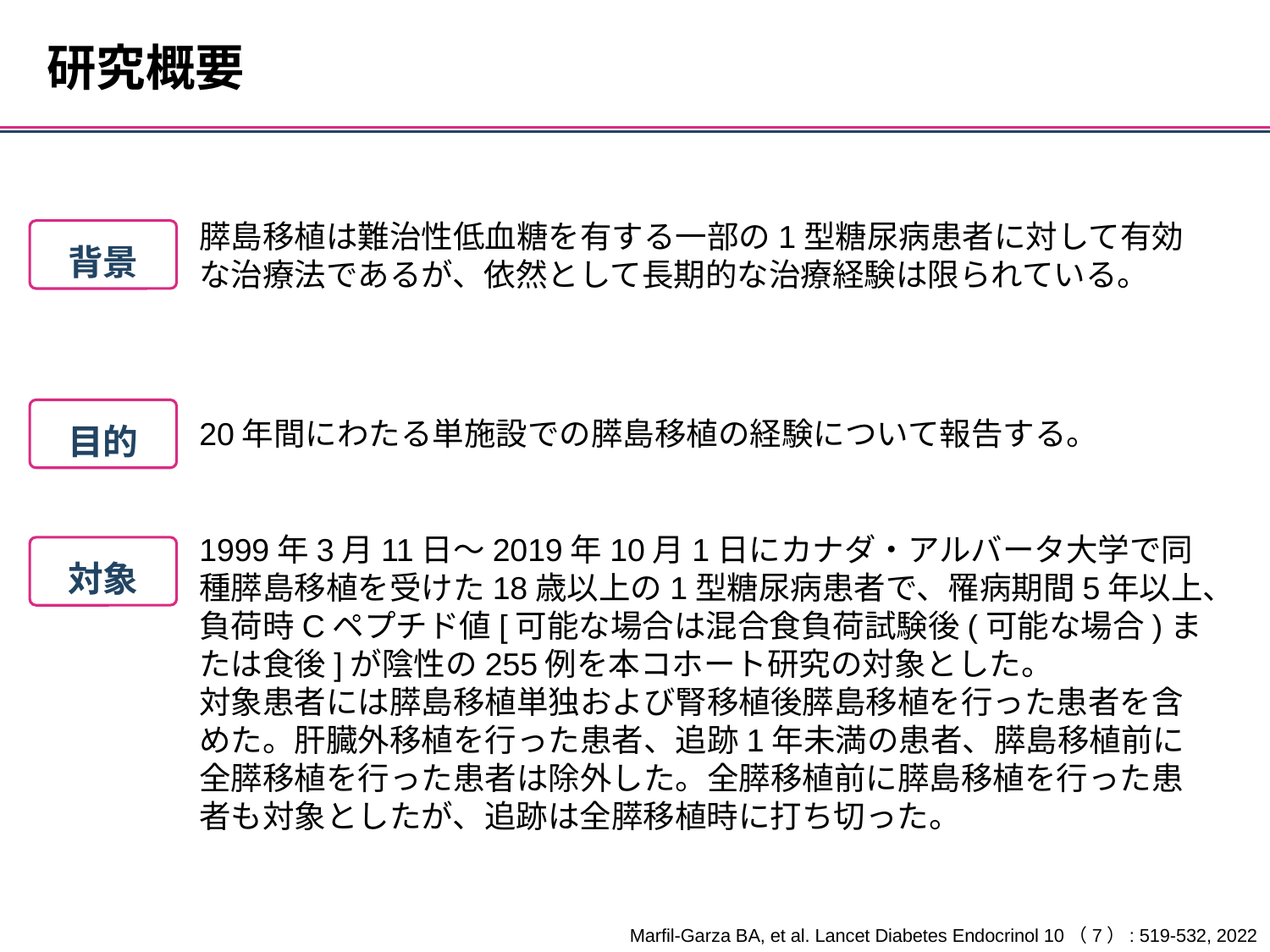

研究概要
膵島移植は難治性低血糖を有する一部の1型糖尿病患者に対して有効な治療法であるが、依然として長期的な治療経験は限られている。

背景

目的
20年間にわたる単施設での膵島移植の経験について報告する。
1999年3月11日～2019年10月1日にカナダ・アルバータ大学で同種膵島移植を受けた18歳以上の1型糖尿病患者で、罹病期間5年以上、負荷時Cペプチド値[可能な場合は混合食負荷試験後(可能な場合)または食後]が陰性の255例を本コホート研究の対象とした。
対象患者には膵島移植単独および腎移植後膵島移植を行った患者を含めた。肝臓外移植を行った患者、追跡1年未満の患者、膵島移植前に全膵移植を行った患者は除外した。全膵移植前に膵島移植を行った患者も対象としたが、追跡は全膵移植時に打ち切った。

対象
Marfil-Garza BA, et al. Lancet Diabetes Endocrinol 10（7）: 519-532, 2022